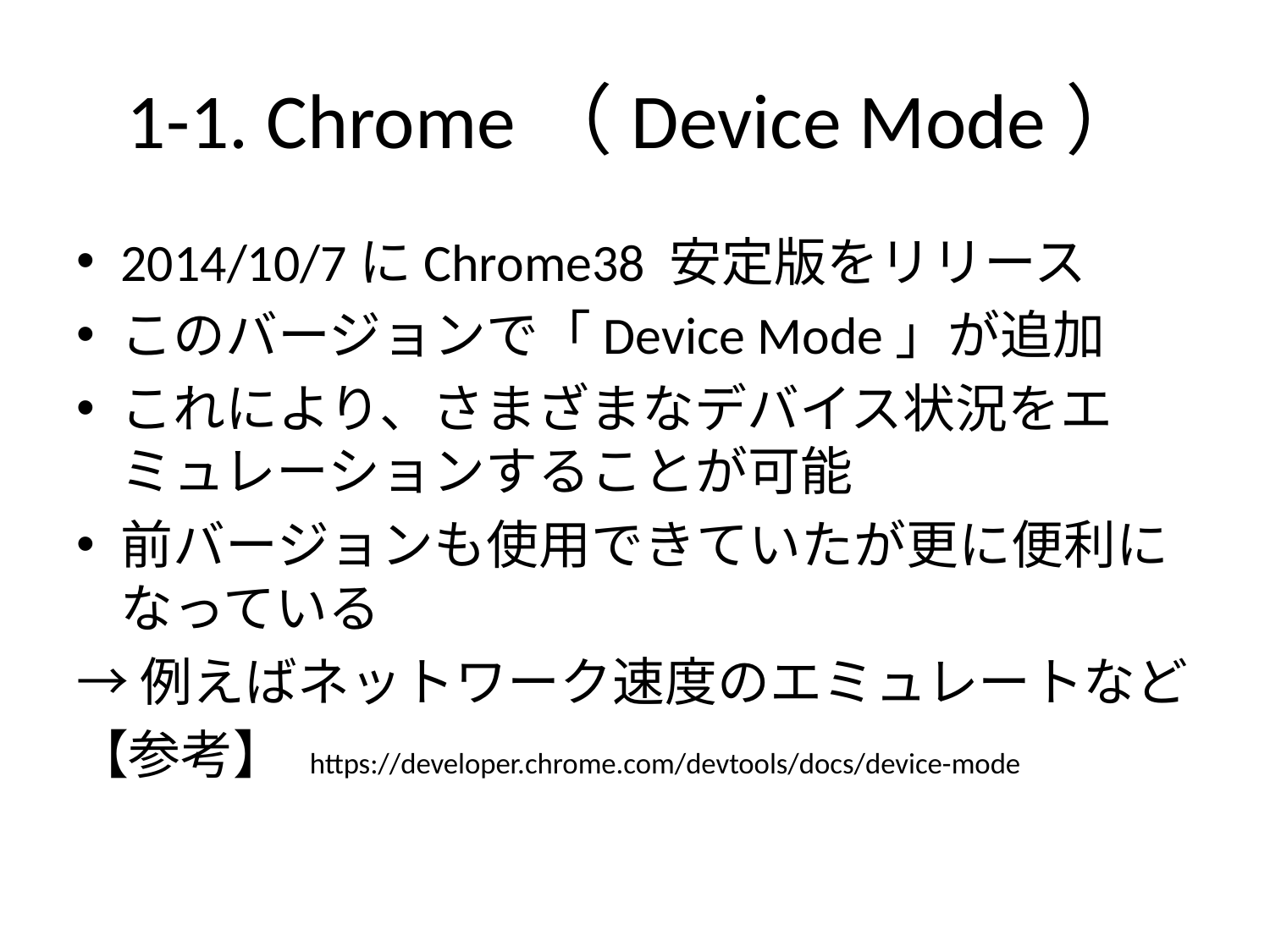

# 1-1. Chrome（Device Mode）
2014/10/7にChrome38 安定版をリリース
このバージョンで「Device Mode」が追加
これにより、さまざまなデバイス状況をエミュレーションすることが可能
前バージョンも使用できていたが更に便利になっている
→例えばネットワーク速度のエミュレートなど
【参考】 https://developer.chrome.com/devtools/docs/device-mode